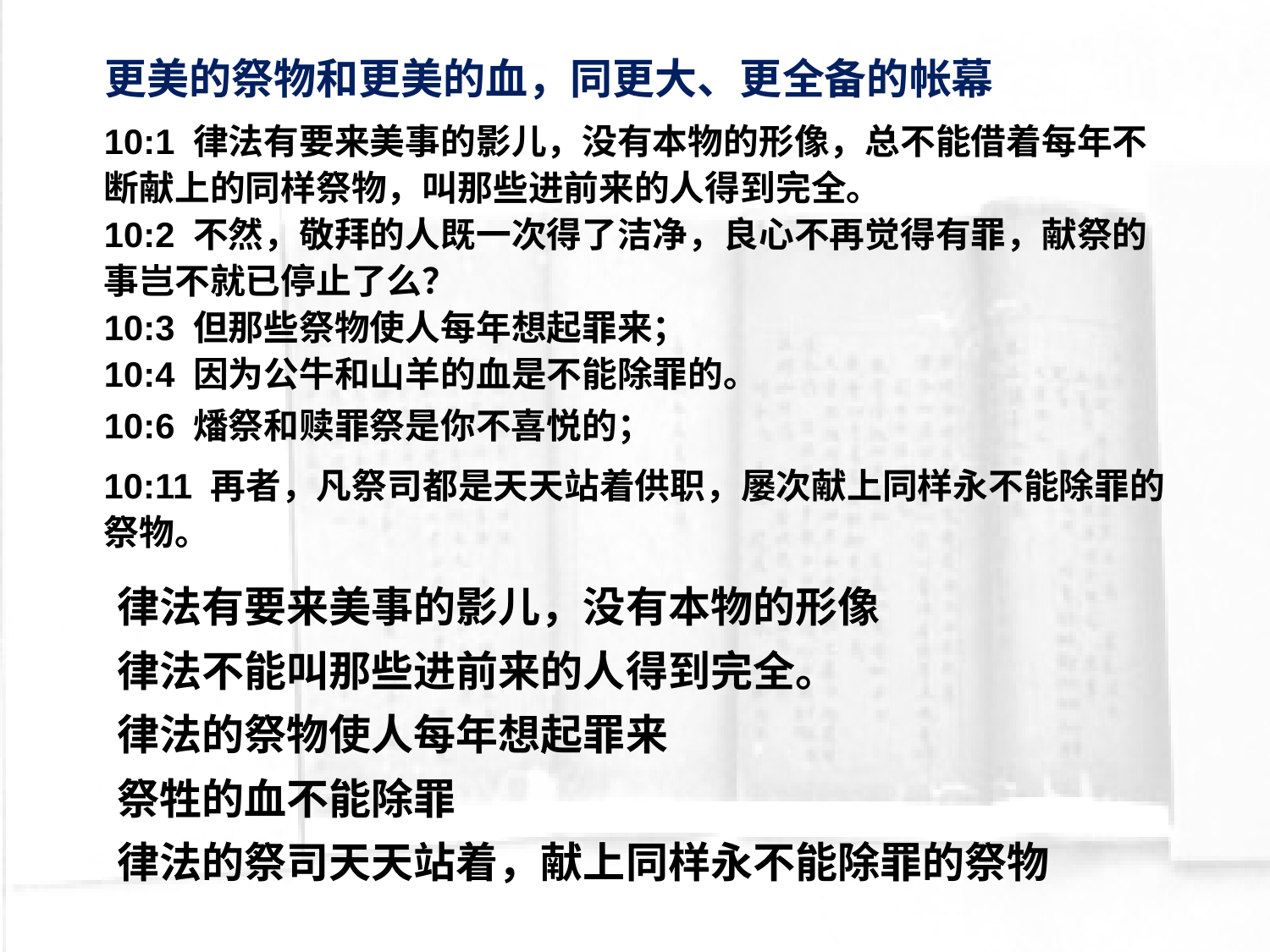

更美的祭物和更美的血，同更大、更全备的帐幕
10:1 律法有要来美事的影儿，没有本物的形像，总不能借着每年不断献上的同样祭物，叫那些进前来的人得到完全。
10:2 不然，敬拜的人既一次得了洁净，良心不再觉得有罪，献祭的事岂不就已停止了么？
10:3 但那些祭物使人每年想起罪来；
10:4 因为公牛和山羊的血是不能除罪的。
10:6 燔祭和赎罪祭是你不喜悦的；
10:11 再者，凡祭司都是天天站着供职，屡次献上同样永不能除罪的祭物。
律法有要来美事的影儿，没有本物的形像
律法不能叫那些进前来的人得到完全。
律法的祭物使人每年想起罪来
祭牲的血不能除罪
律法的祭司天天站着，献上同样永不能除罪的祭物